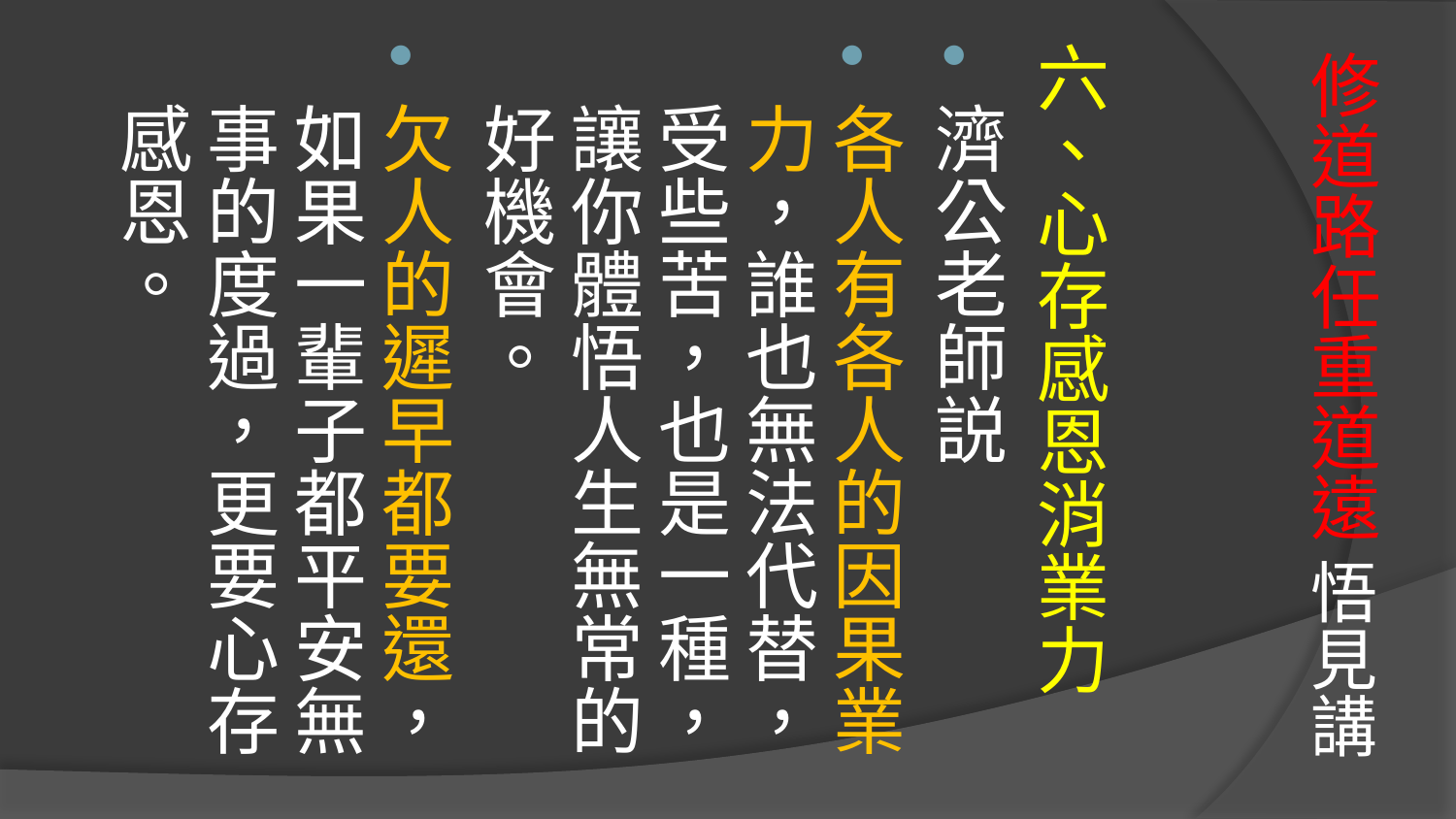

六、心存感恩消業力
濟公老師説
各人有各人的因果業力，誰也無法代替，受些苦，也是一種，讓你體悟人生無常的好機會。
欠人的遲早都要還，如果一輩子都平安無事的度過，更要心存感恩。

# 修道路任重道遠 悟見講